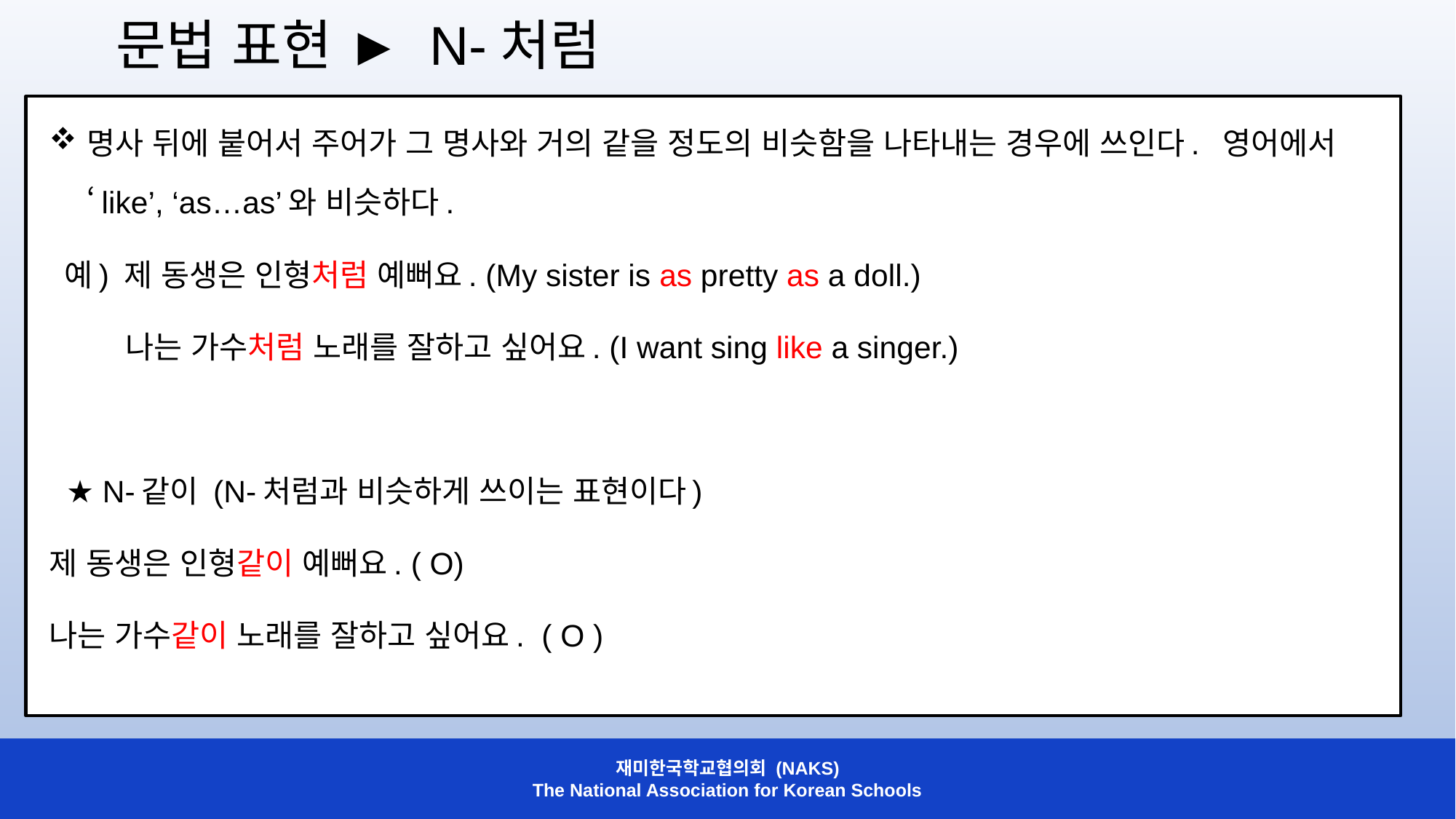

문법 표현 ► N-처럼
명사 뒤에 붙어서 주어가 그 명사와 거의 같을 정도의 비슷함을 나타내는 경우에 쓰인다.  영어에서 ‘like’, ‘as…as’와 비슷하다.
 예) 제 동생은 인형처럼 예뻐요. (My sister is as pretty as a doll.)
        나는 가수처럼 노래를 잘하고 싶어요. (I want sing like a singer.)

  ★ N-같이 (N-처럼과 비슷하게 쓰이는 표현이다)
제 동생은 인형같이 예뻐요. ( O)
나는 가수같이 노래를 잘하고 싶어요.  ( O )

재미한국학교협의회 (NAKS)
The National Association for Korean Schools